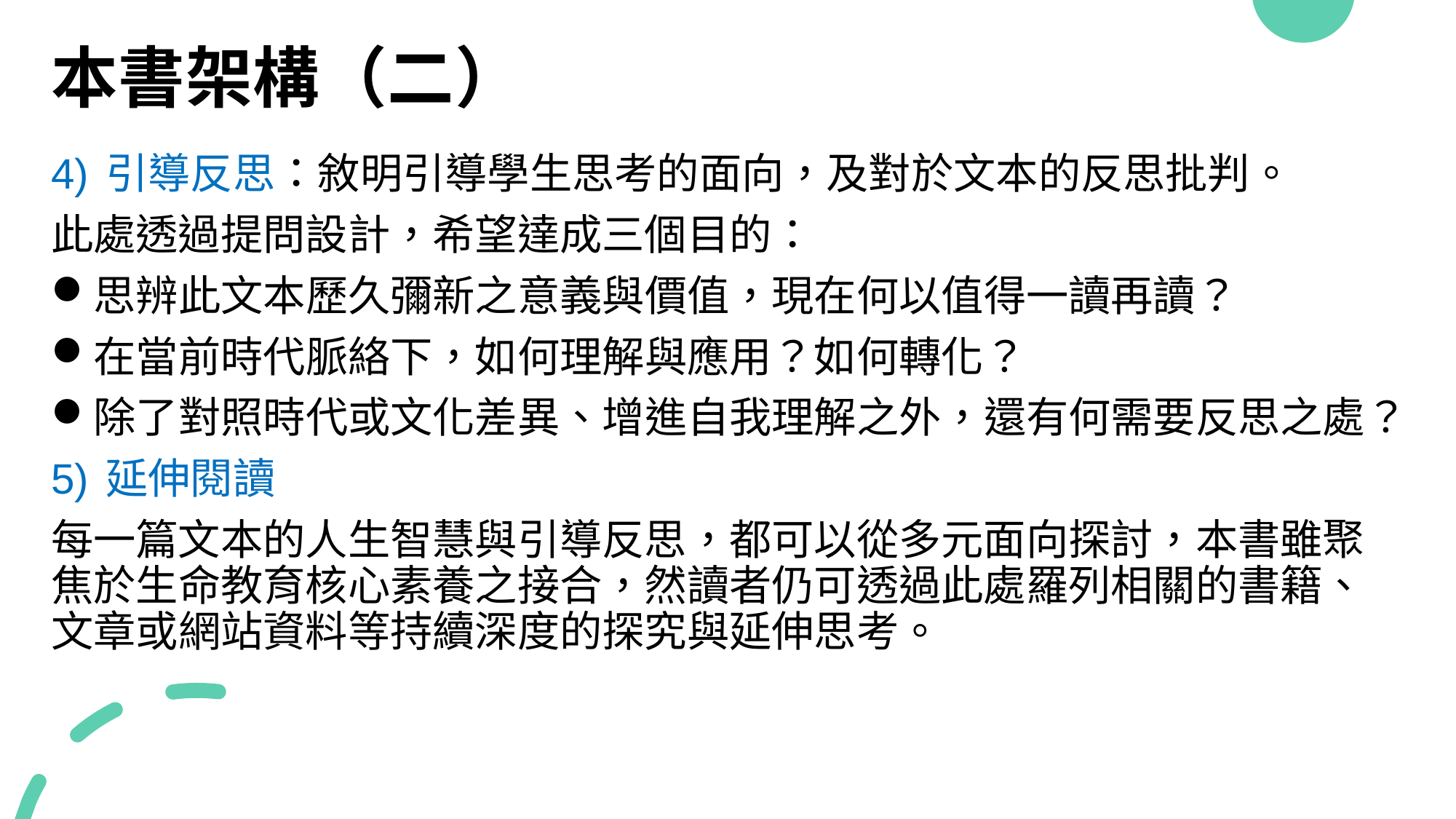

# 本書架構（二）
引導反思：敘明引導學生思考的面向，及對於文本的反思批判。
此處透過提問設計，希望達成三個目的：
思辨此文本歷久彌新之意義與價值，現在何以值得一讀再讀？
在當前時代脈絡下，如何理解與應用？如何轉化？
除了對照時代或文化差異、增進自我理解之外，還有何需要反思之處？
延伸閱讀
每一篇文本的人生智慧與引導反思，都可以從多元面向探討，本書雖聚焦於生命教育核心素養之接合，然讀者仍可透過此處羅列相關的書籍、文章或網站資料等持續深度的探究與延伸思考。